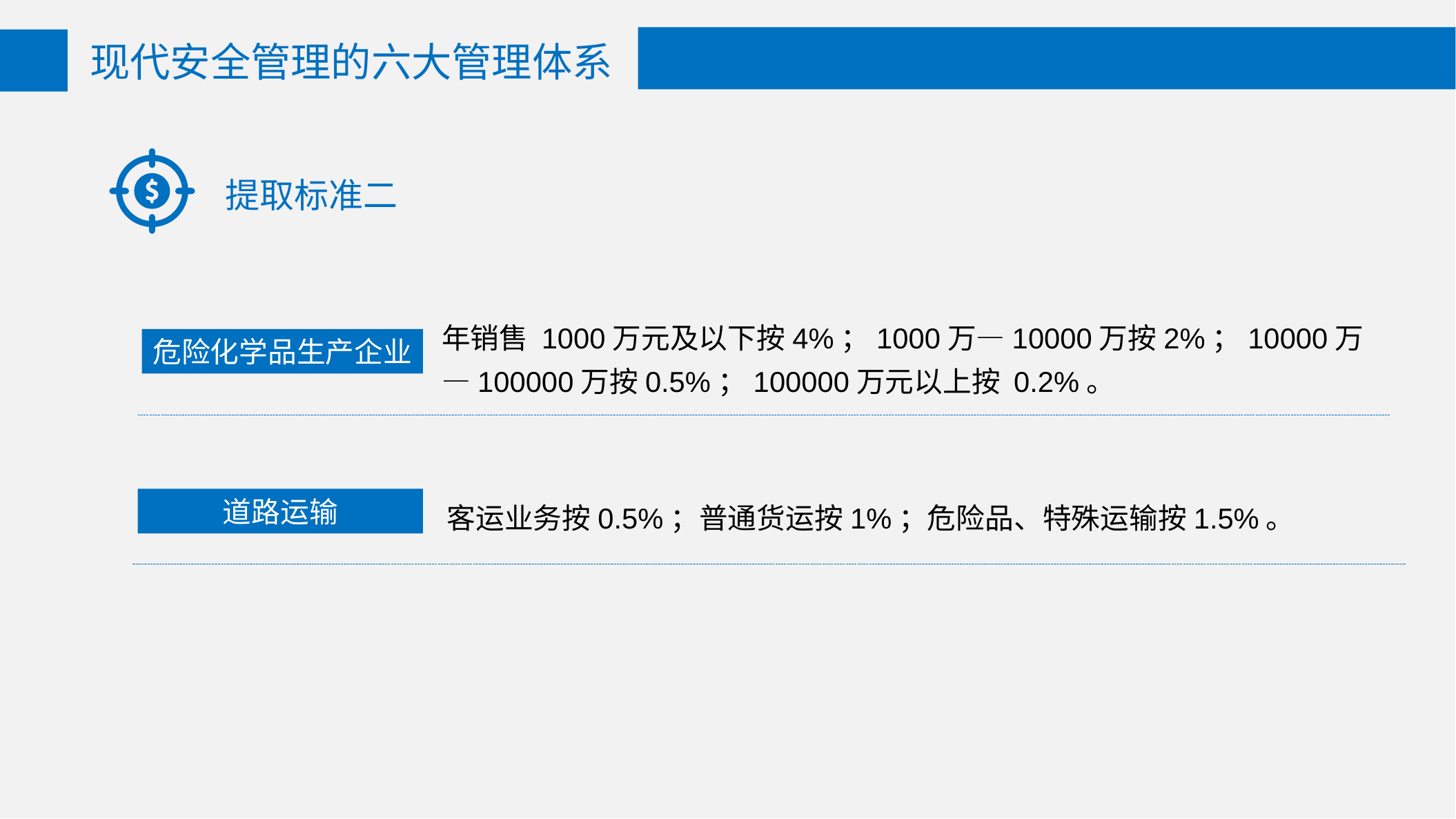

现代安全管理的六大管理体系

提取标准二
年销售 1000万元及以下按4%；1000万—10000万按2%；10000万—100000万按0.5%；100000万元以上按 0.2%。
危险化学品生产企业
客运业务按0.5%；普通货运按1%；危险品、特殊运输按1.5%。
道路运输